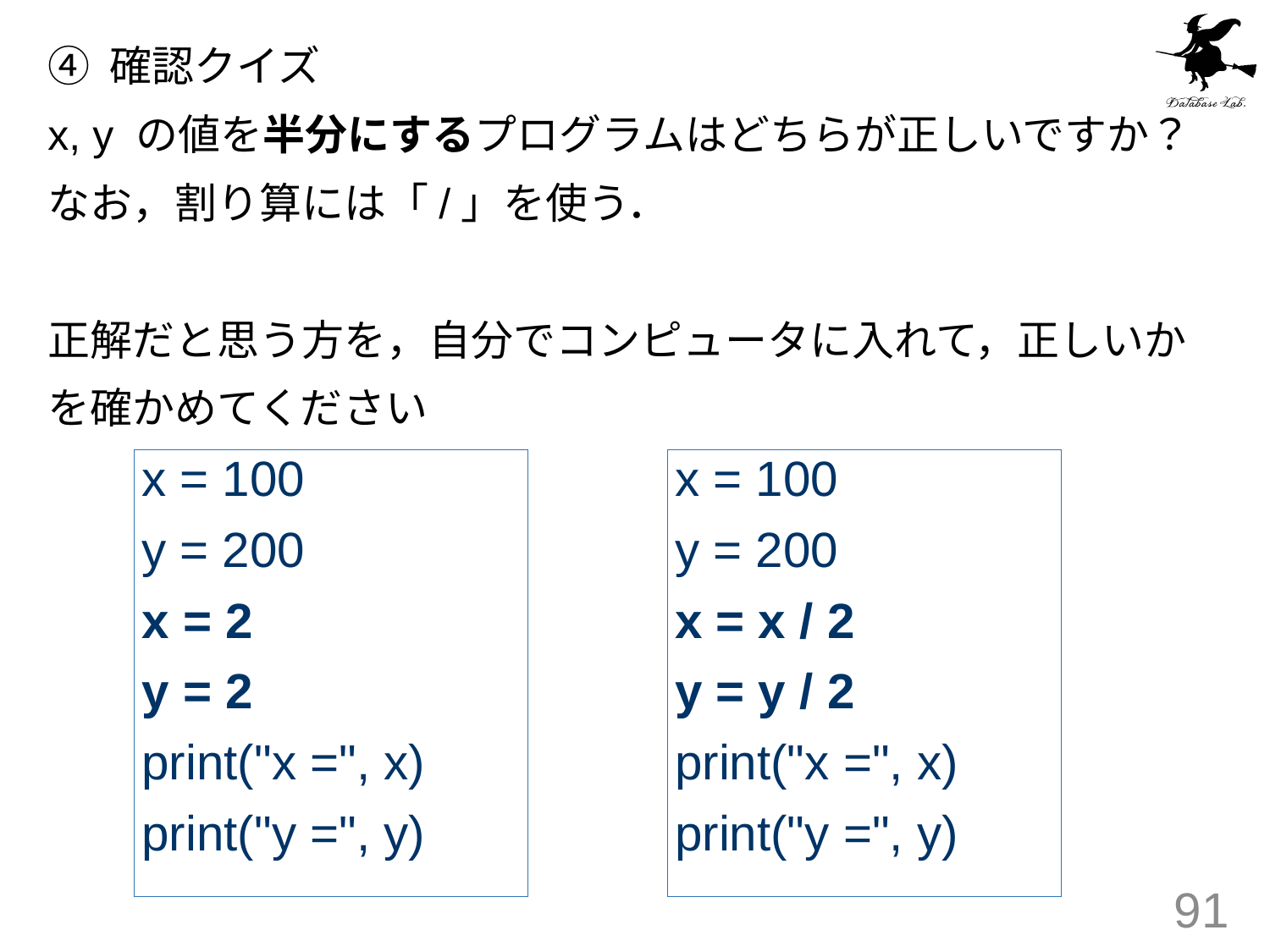

④ 確認クイズ
x, y の値を半分にするプログラムはどちらが正しいですか？
なお，割り算には「/」を使う．

正解だと思う方を，自分でコンピュータに入れて，正しいか
を確かめてください

x = 100
y = 200
x = 2
y = 2
print("x =", x)
print("y =", y)
x = 100
y = 200
x = x / 2
y = y / 2
print("x =", x)
print("y =", y)
91